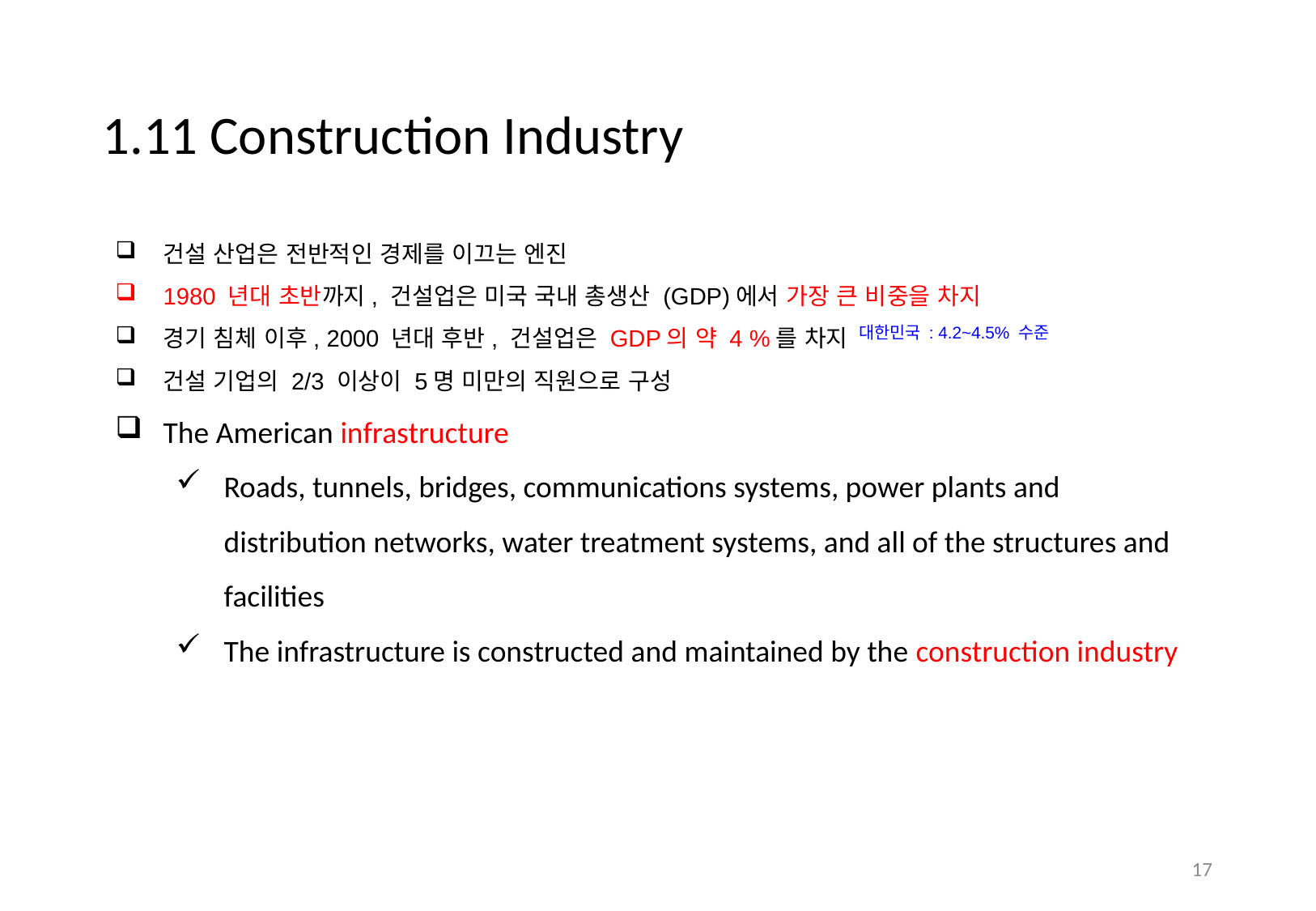

# 1.11 Construction Industry
건설 산업은 전반적인 경제를 이끄는 엔진
1980 년대 초반까지, 건설업은 미국 국내 총생산 (GDP)에서 가장 큰 비중을 차지
경기 침체 이후, 2000 년대 후반, 건설업은 GDP의 약 4 %를 차지
건설 기업의 2/3 이상이 5명 미만의 직원으로 구성
The American infrastructure
Roads, tunnels, bridges, communications systems, power plants and distribution networks, water treatment systems, and all of the structures and facilities
The infrastructure is constructed and maintained by the construction industry
대한민국 : 4.2~4.5% 수준
17